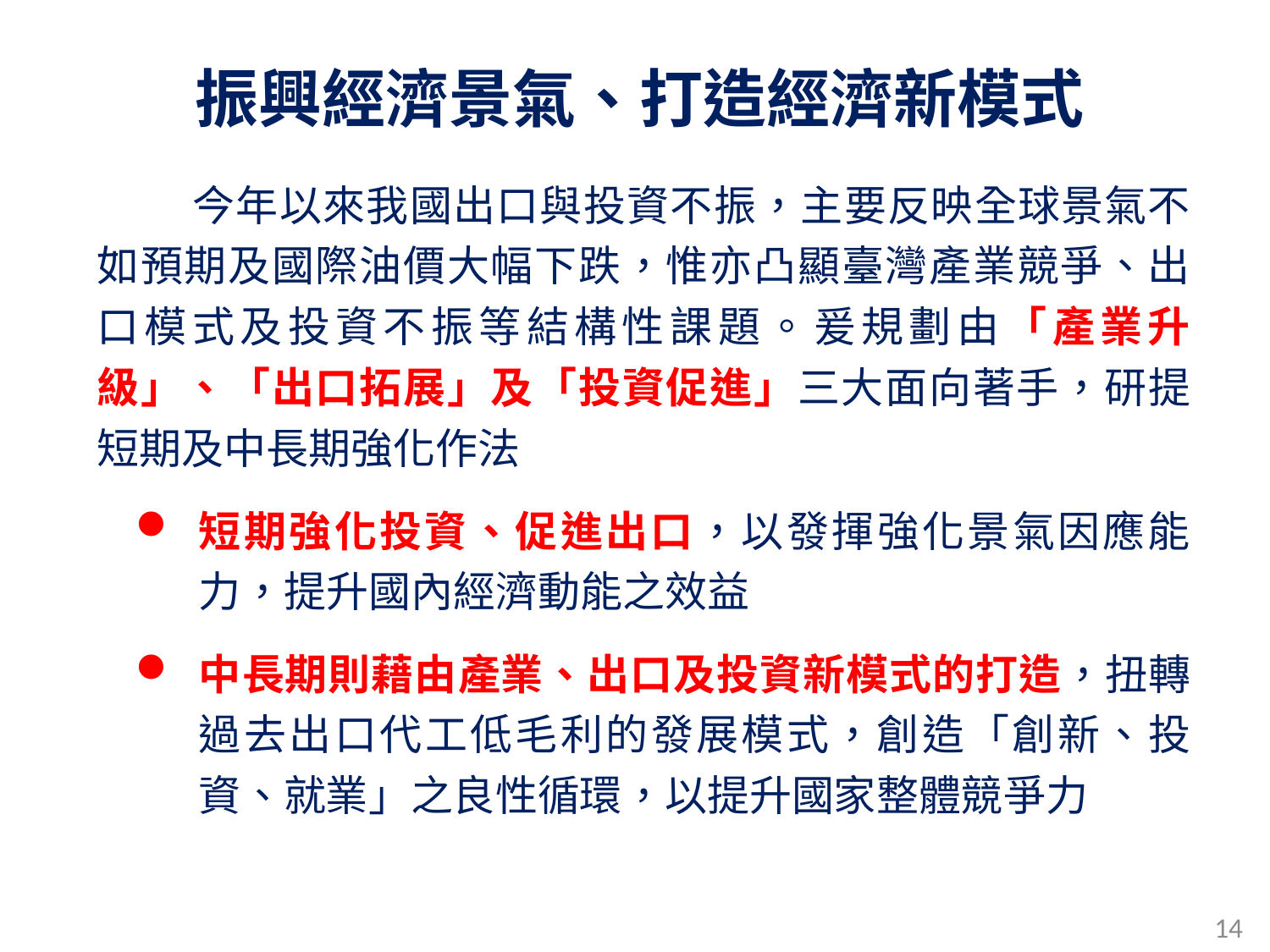

振興經濟景氣、打造經濟新模式
        今年以來我國出口與投資不振，主要反映全球景氣不如預期及國際油價大幅下跌，惟亦凸顯臺灣產業競爭、出口模式及投資不振等結構性課題。爰規劃由「產業升級」、「出口拓展」及「投資促進」三大面向著手，研提短期及中長期強化作法
短期強化投資、促進出口，以發揮強化景氣因應能力，提升國內經濟動能之效益
中長期則藉由產業、出口及投資新模式的打造，扭轉過去出口代工低毛利的發展模式，創造「創新、投資、就業」之良性循環，以提升國家整體競爭力
14